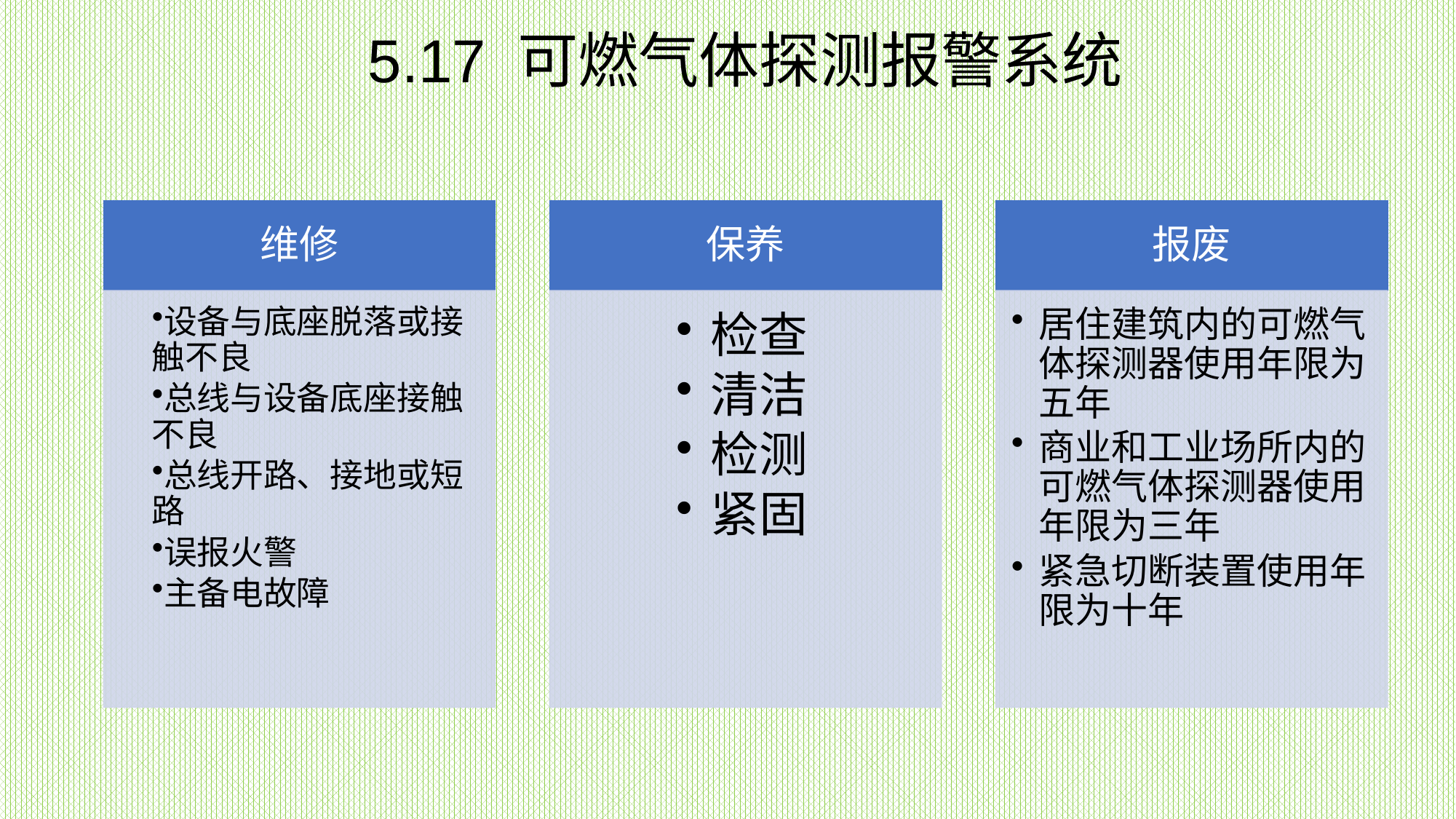

5.17 可燃气体探测报警系统
维修
设备与底座脱落或接触不良
总线与设备底座接触不良
总线开路、接地或短路
误报火警
主备电故障
保养
检查
清洁
检测
紧固
报废
居住建筑内的可燃气体探测器使用年限为五年
商业和工业场所内的可燃气体探测器使用年限为三年
紧急切断装置使用年限为十年